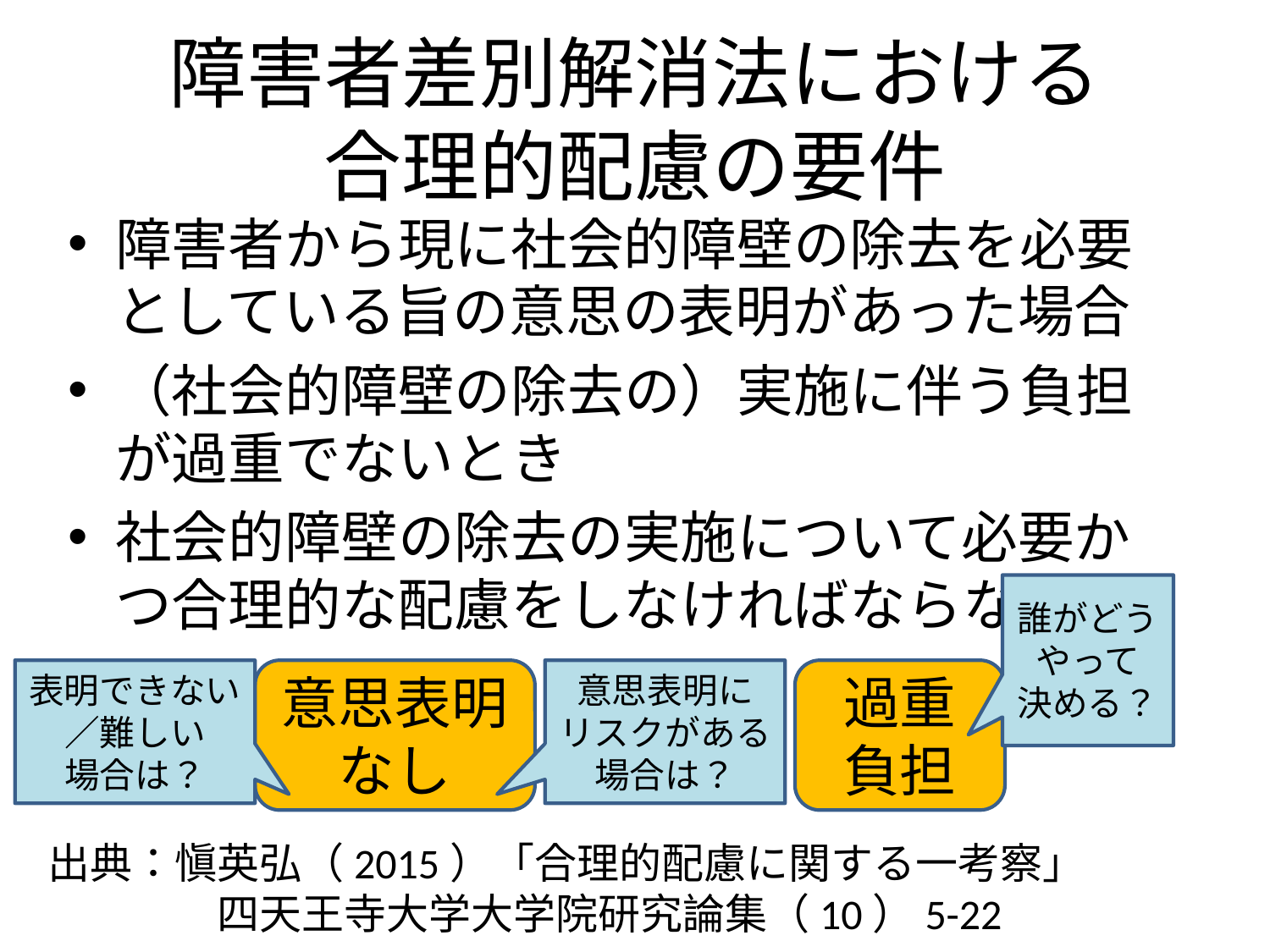

# 障害者差別解消法における 合理的配慮の要件
障害者から現に社会的障壁の除去を必要としている旨の意思の表明があった場合
（社会的障壁の除去の）実施に伴う負担が過重でないとき
社会的障壁の除去の実施について必要かつ合理的な配慮をしなければならない
誰がどうやって
決める？
意思表明に
リスクがある
場合は？
表明できない
／難しい
場合は？
意思表明
なし
過重
負担
出典：愼英弘（2015）「合理的配慮に関する一考察」
　　　　四天王寺大学大学院研究論集（10）5-22